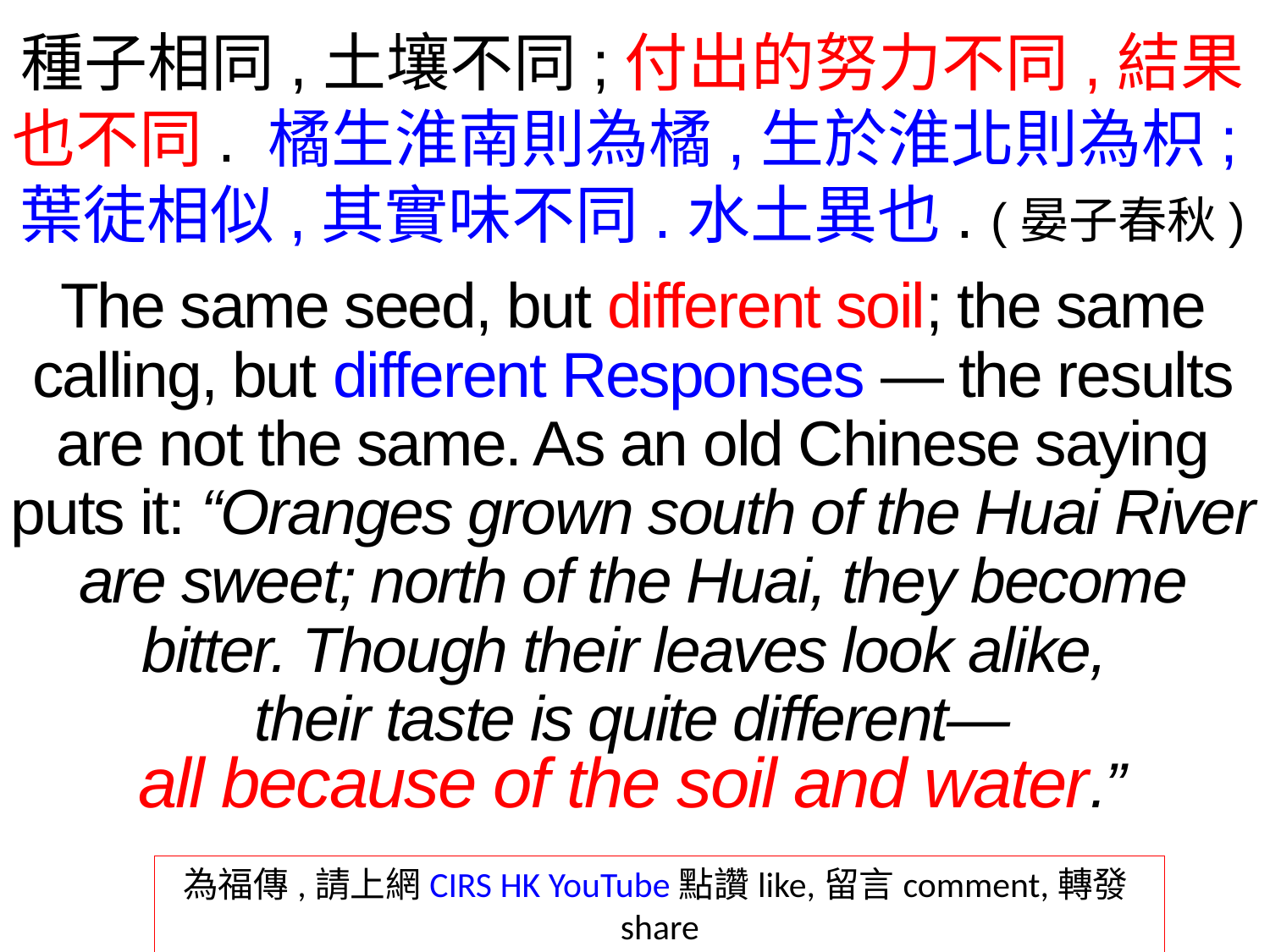

種子相同,土壤不同;付出的努力不同,結果也不同. 橘生淮南則為橘,生於淮北則為枳;葉徒相似,其實味不同.水土異也. (晏子春秋)
The same seed, but different soil; the same calling, but different Responses — the results are not the same. As an old Chinese saying puts it: “Oranges grown south of the Huai River are sweet; north of the Huai, they become bitter. Though their leaves look alike,
their taste is quite different—
all because of the soil and water.”
為福傳,請上網CIRS HK YouTube點讚like,留言comment,轉發share